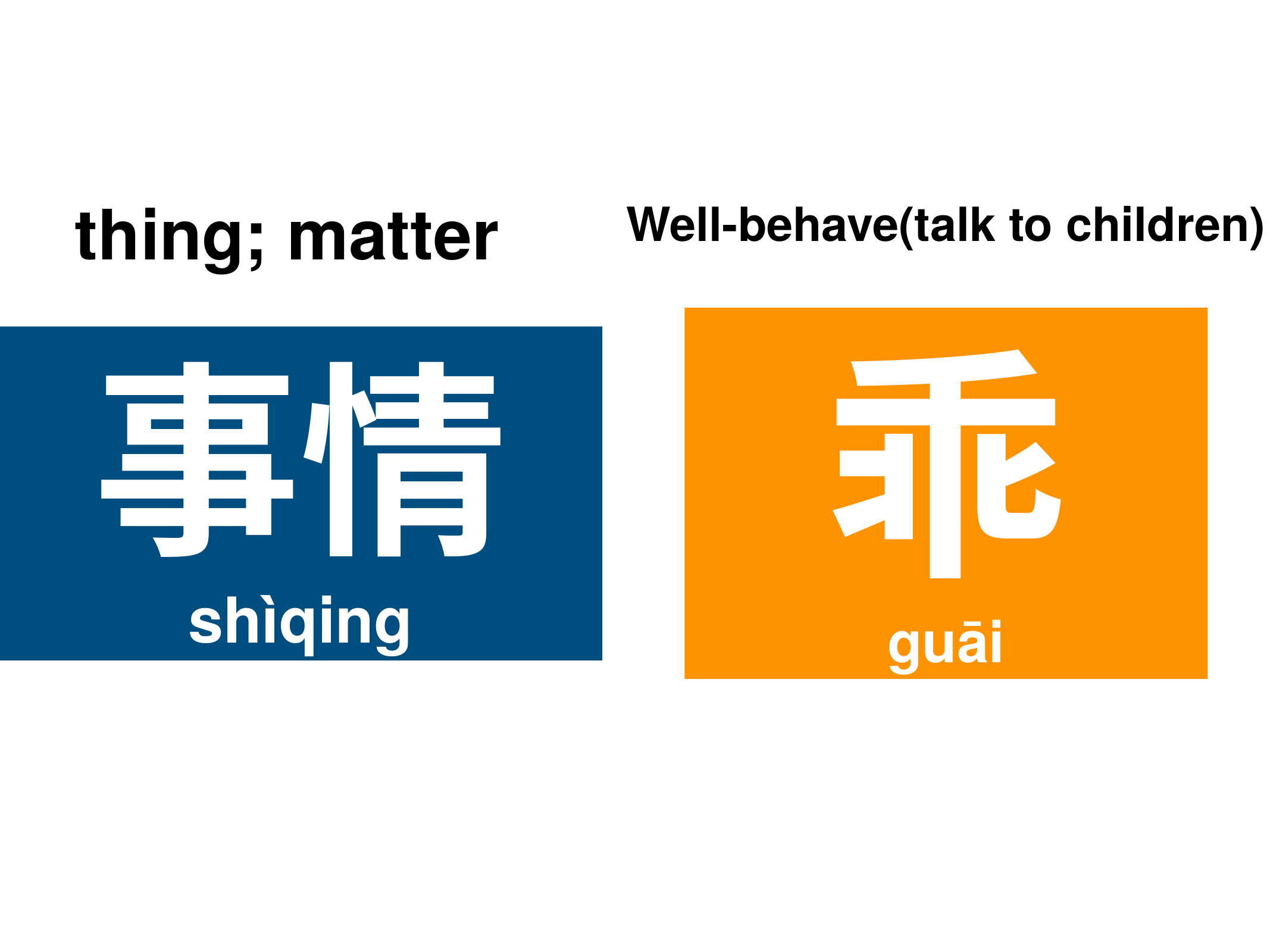

thing; matter
Well-behave(talk to children)
乖
guāi
事情
shìqing